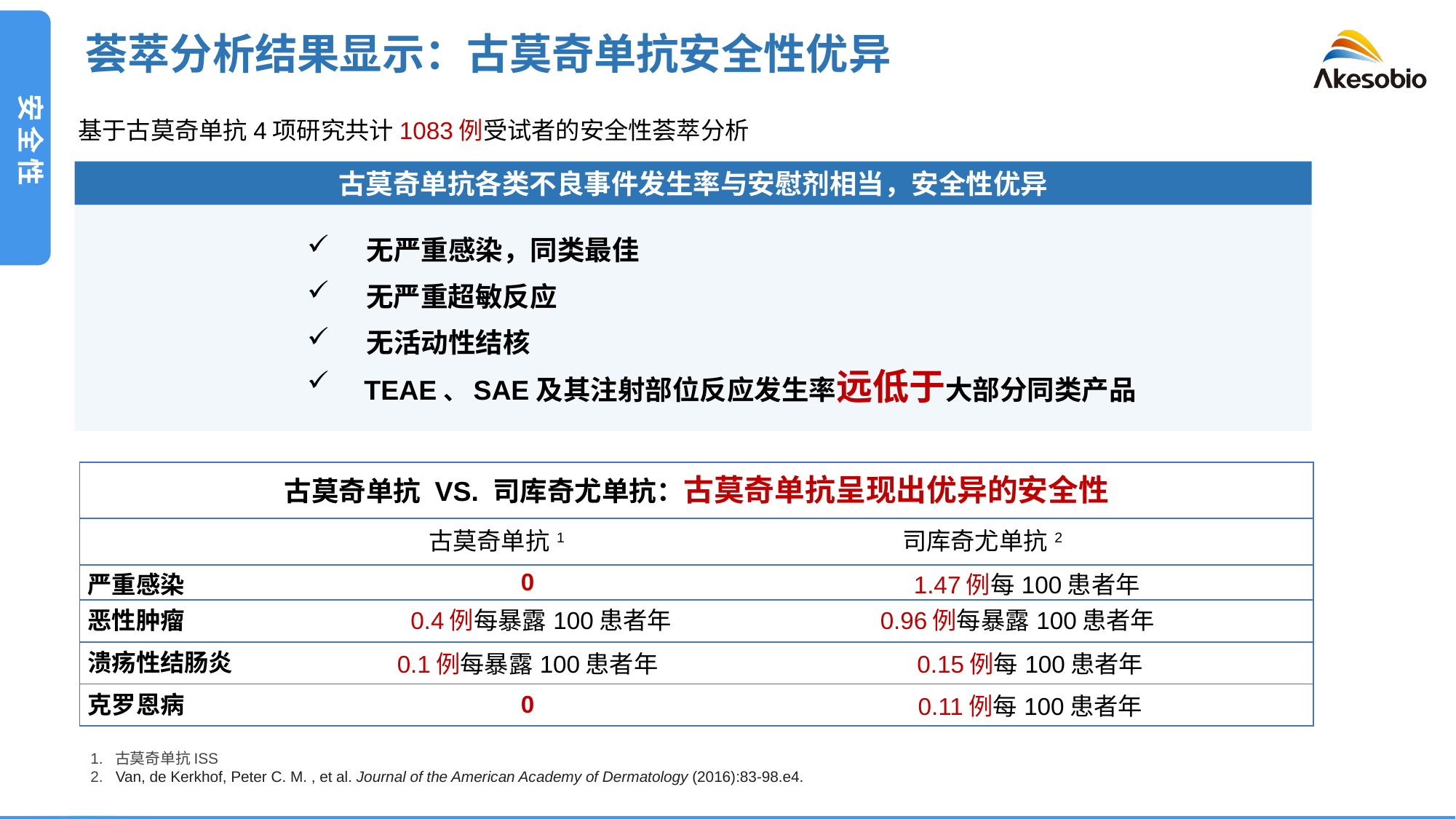

荟萃分析结果显示：古莫奇单抗安全性优异
安全性
基于古莫奇单抗4项研究共计1083例受试者的安全性荟萃分析
古莫奇单抗各类不良事件发生率与安慰剂相当，安全性优异

   无严重感染，同类最佳
   无严重超敏反应
   无活动性结核
   TEAE、SAE及其注射部位反应发生率远低于大部分同类产品
| 古莫奇单抗 VS. 司库奇尤单抗：古莫奇单抗呈现出优异的安全性 |  |  |
| --- | --- | --- |
|  | 古莫奇单抗1 | 司库奇尤单抗2 |
| 严重感染 | 0 | 1.47例每100患者年 |
| 恶性肿瘤 | 0.4例每暴露100患者年 | 0.96例每暴露100患者年 |
| 溃疡性结肠炎 | 0.1例每暴露100患者年 | 0.15例每100患者年 |
| 克罗恩病 | 0 | 0.11例每100患者年 |

1.  古莫奇单抗ISS
2.   Van, de Kerkhof, Peter C. M. , et al. Journal of the American Academy of Dermatology (2016):83-98.e4.